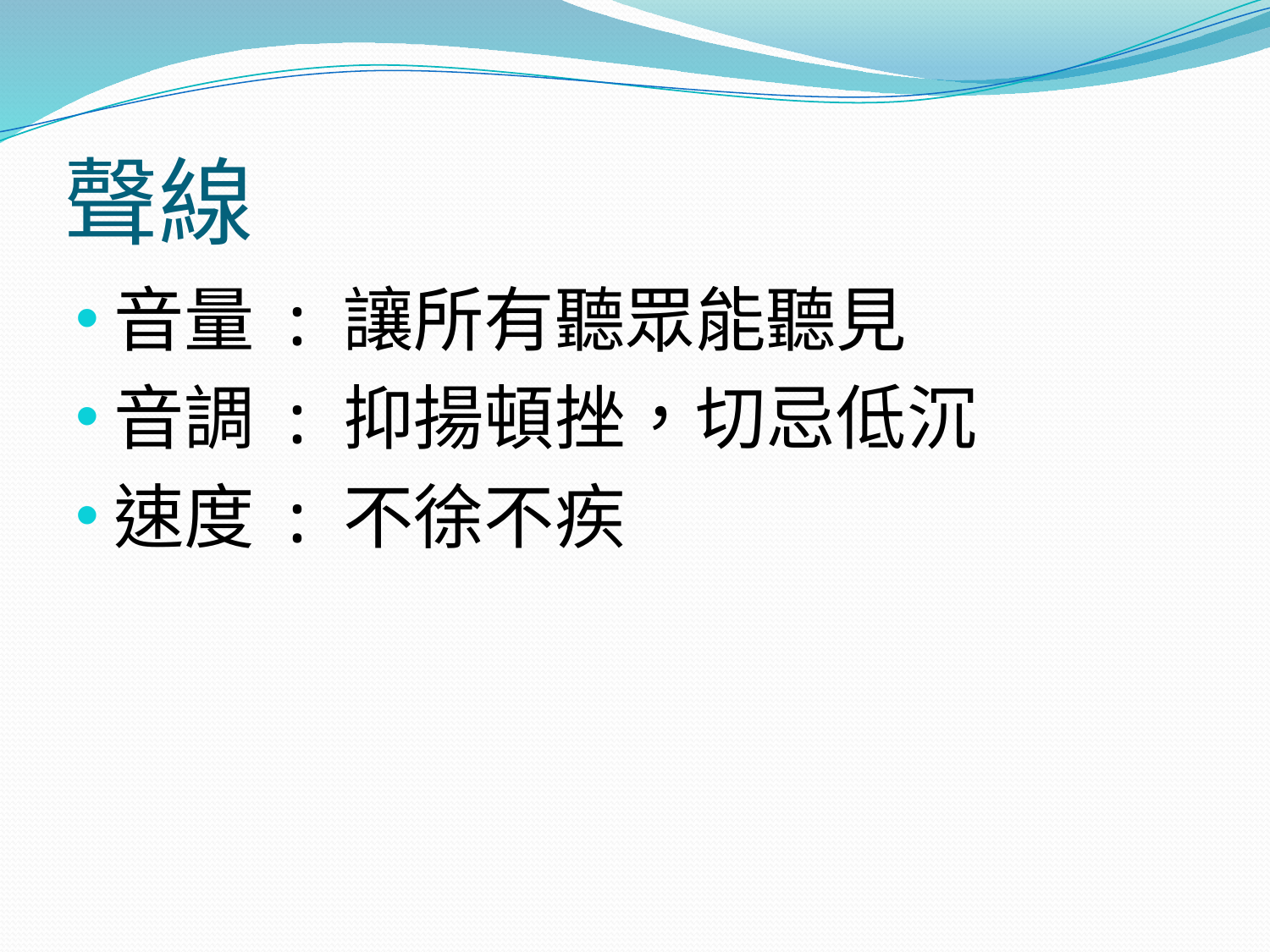

# 聲線
音量 : 讓所有聽眾能聽見
音調 : 抑揚頓挫，切忌低沉
速度 : 不徐不疾